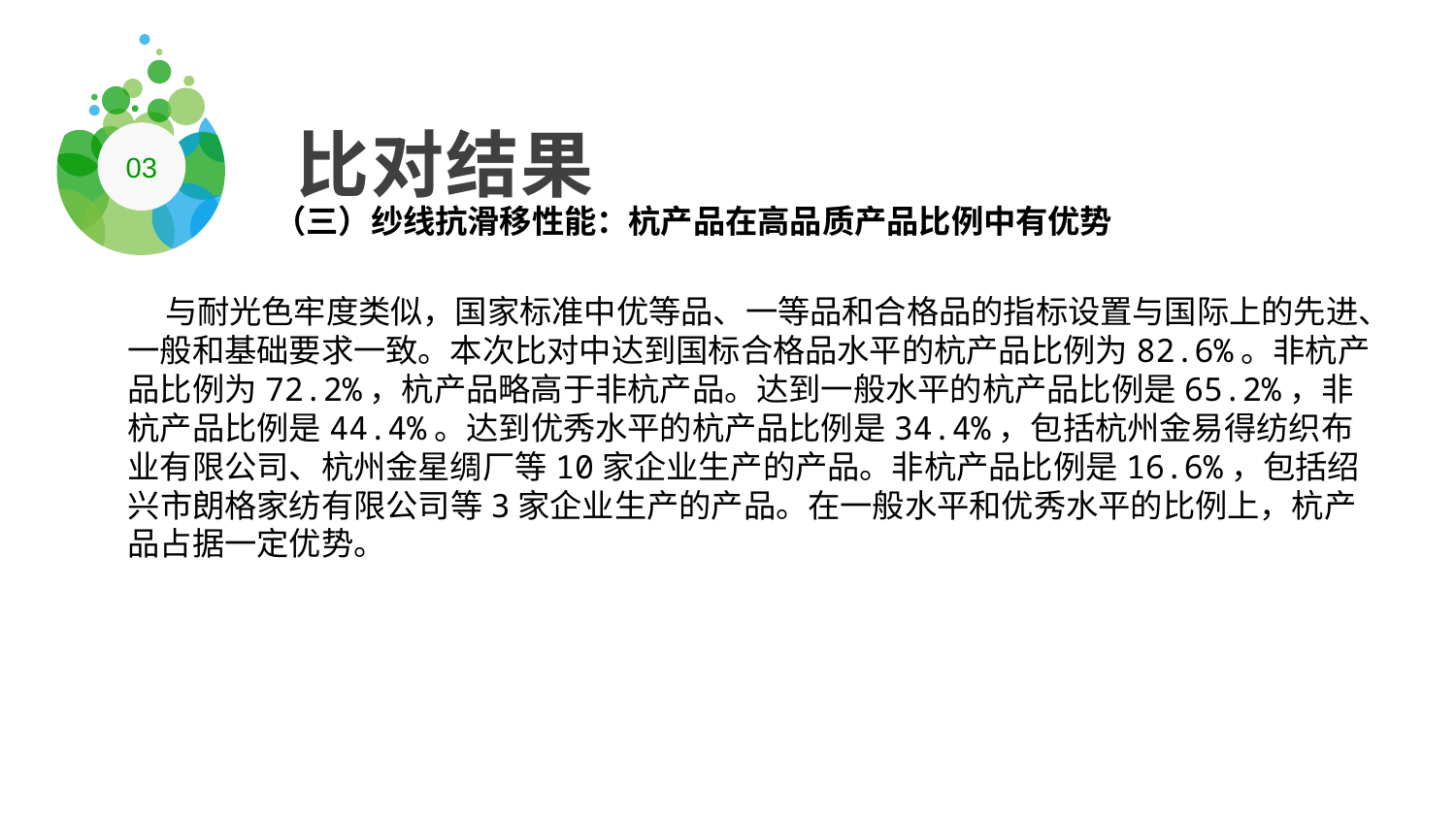

03
比对结果
（三）纱线抗滑移性能：杭产品在高品质产品比例中有优势
    与耐光色牢度类似，国家标准中优等品、一等品和合格品的指标设置与国际上的先进、一般和基础要求一致。本次比对中达到国标合格品水平的杭产品比例为82.6%。非杭产品比例为72.2%，杭产品略高于非杭产品。达到一般水平的杭产品比例是65.2%，非杭产品比例是44.4%。达到优秀水平的杭产品比例是34.4%，包括杭州金易得纺织布业有限公司、杭州金星绸厂等10家企业生产的产品。非杭产品比例是16.6%，包括绍兴市朗格家纺有限公司等3家企业生产的产品。在一般水平和优秀水平的比例上，杭产品占据一定优势。